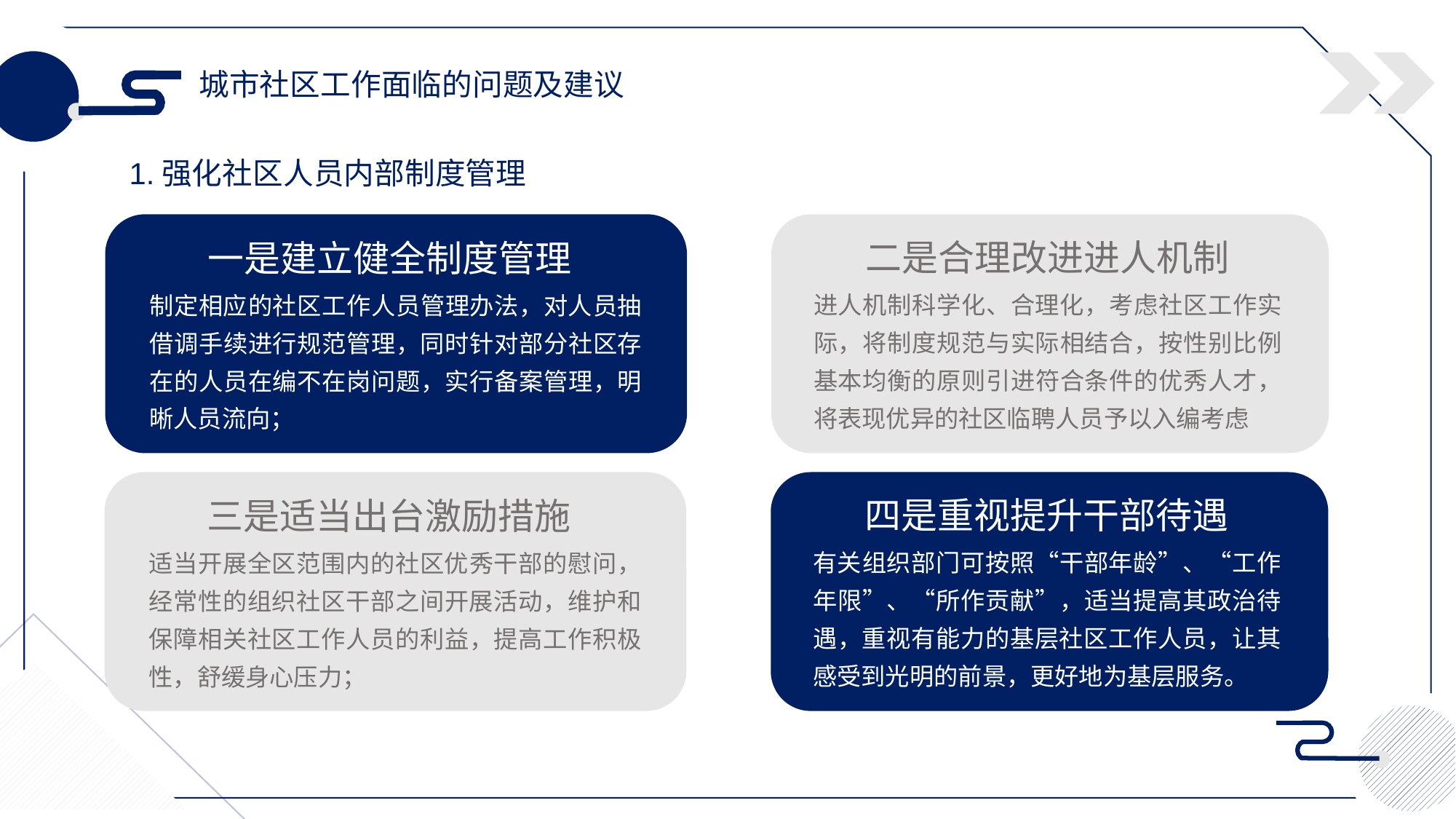

城市社区工作面临的问题及建议
1.强化社区人员内部制度管理

二是合理改进进人机制
一是建立健全制度管理
进人机制科学化、合理化，考虑社区工作实际，将制度规范与实际相结合，按性别比例基本均衡的原则引进符合条件的优秀人才，将表现优异的社区临聘人员予以入编考虑
制定相应的社区工作人员管理办法，对人员抽借调手续进行规范管理，同时针对部分社区存在的人员在编不在岗问题，实行备案管理，明晰人员流向；

四是重视提升干部待遇
三是适当出台激励措施
有关组织部门可按照“干部年龄”、“工作年限”、“所作贡献”，适当提高其政治待遇，重视有能力的基层社区工作人员，让其感受到光明的前景，更好地为基层服务。
适当开展全区范围内的社区优秀干部的慰问，经常性的组织社区干部之间开展活动，维护和保障相关社区工作人员的利益，提高工作积极性，舒缓身心压力；